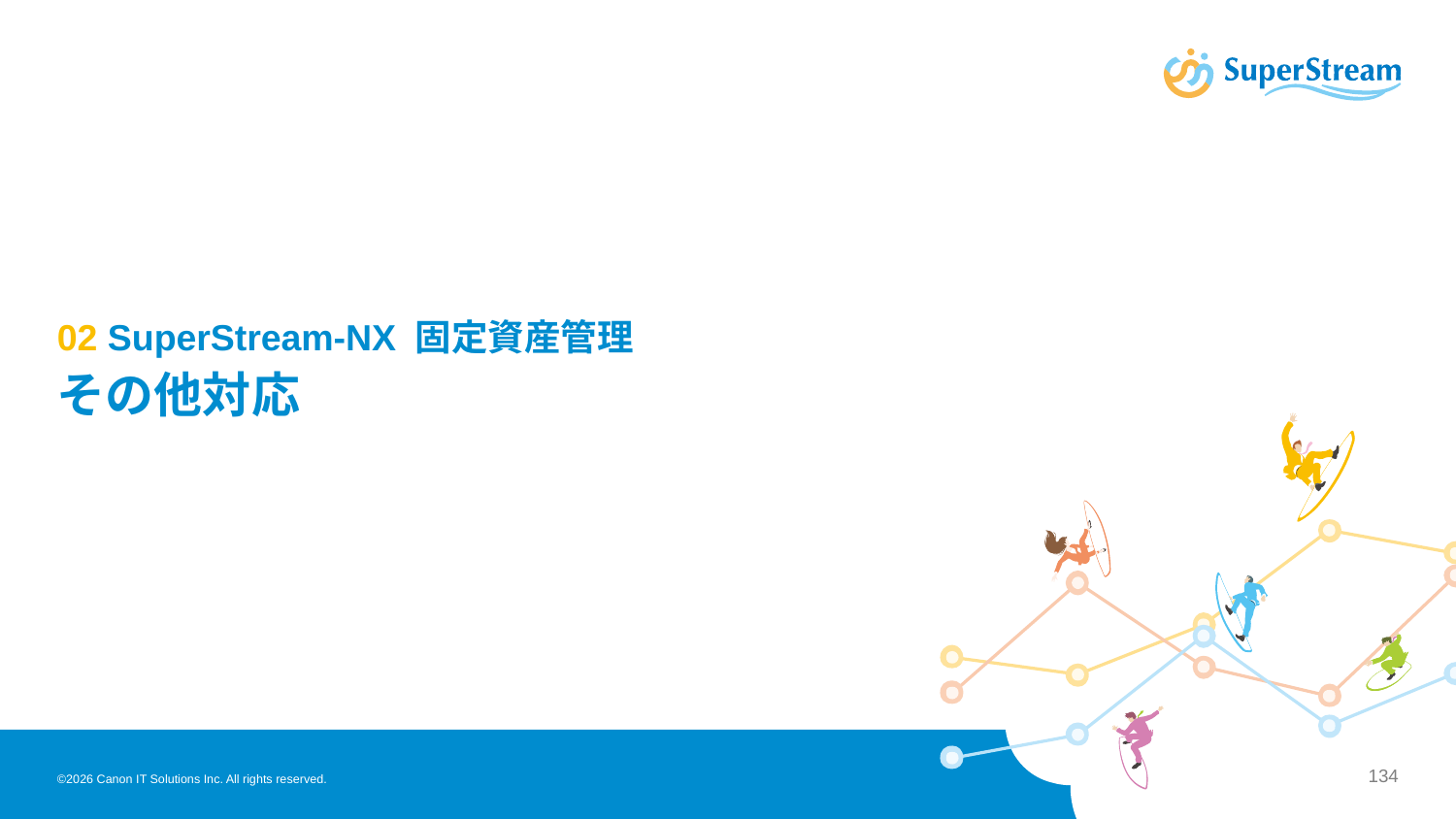

# 02 SuperStream-NX 固定資産管理 その他対応
©2026 Canon IT Solutions Inc. All rights reserved.
134